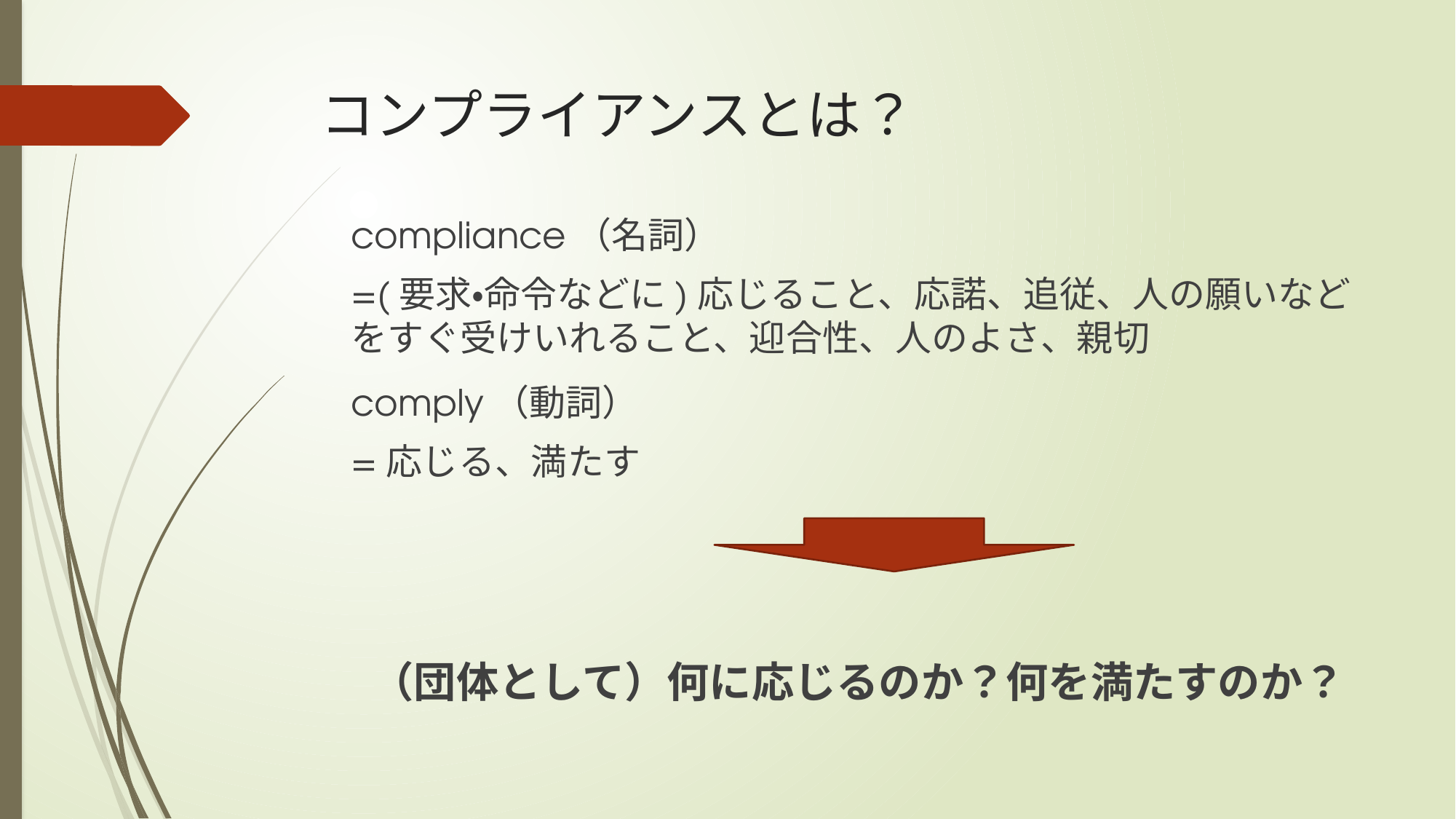

# コンプライアンスとは？
compliance（名詞）
=(要求・命令などに)応じること、応諾、追従、人の願いなどをすぐ受けいれること、迎合性、人のよさ、親切
comply（動詞）
=応じる、満たす

（団体として）何に応じるのか？何を満たすのか？